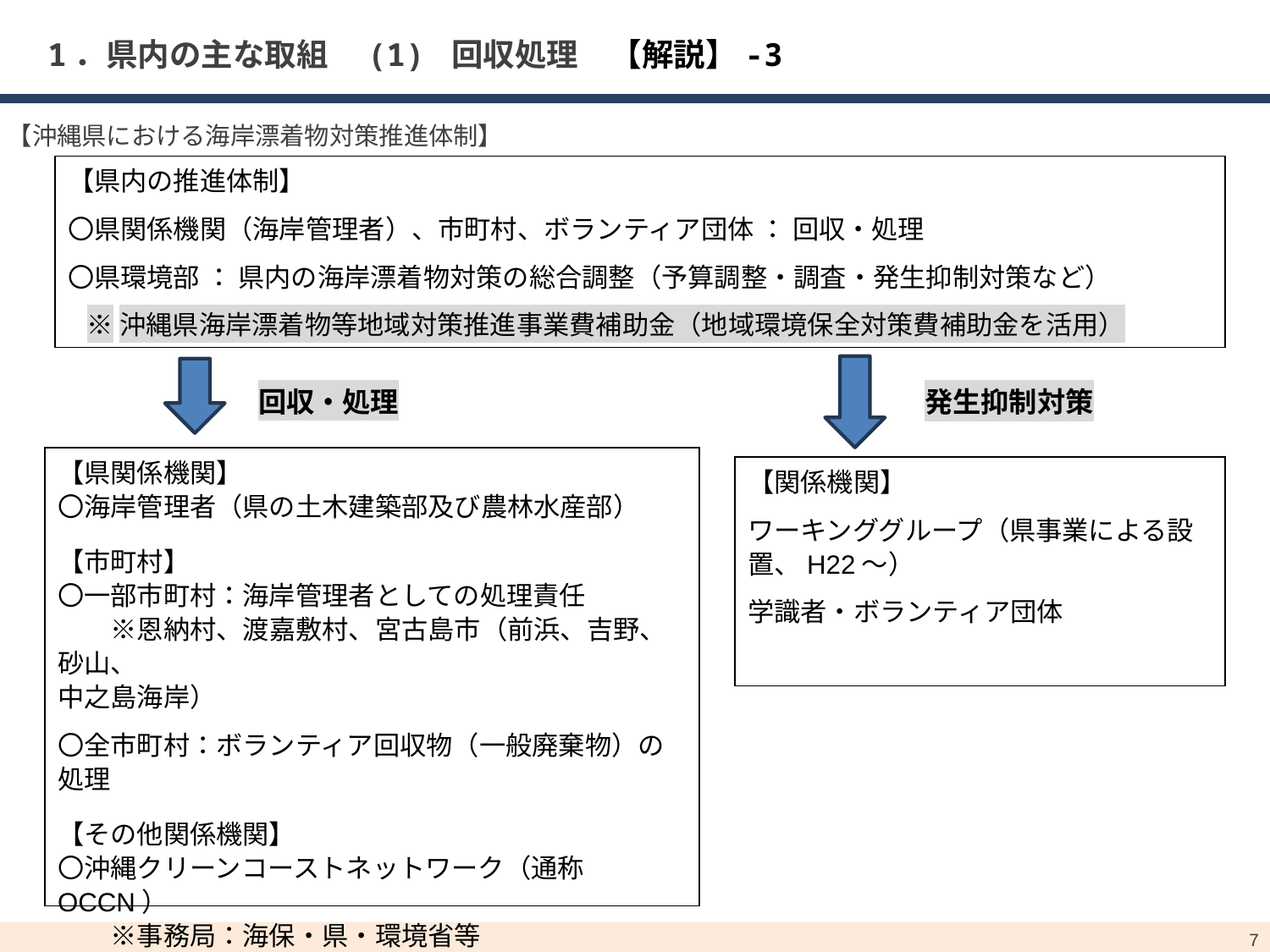

# 1．県内の主な取組　(1) 回収処理　【解説】-3
【沖縄県における海岸漂着物対策推進体制】
【県内の推進体制】
〇県関係機関（海岸管理者）、市町村、ボランティア団体 ： 回収・処理
〇県環境部 ： 県内の海岸漂着物対策の総合調整（予算調整・調査・発生抑制対策など）
※沖縄県海岸漂着物等地域対策推進事業費補助金（地域環境保全対策費補助金を活用）

回収・処理
発生抑制対策
【県関係機関】
〇海岸管理者（県の土木建築部及び農林水産部）
【市町村】
〇一部市町村：海岸管理者としての処理責任
　　※恩納村、渡嘉敷村、宮古島市（前浜、吉野、砂山、
中之島海岸）
〇全市町村：ボランティア回収物（一般廃棄物）の処理
【その他関係機関】
〇沖縄クリーンコーストネットワーク（通称OCCN）
　　※事務局：海保・県・環境省等
〇ボランティア団体
【関係機関】
ワーキンググループ（県事業による設置、H22～）
学識者・ボランティア団体